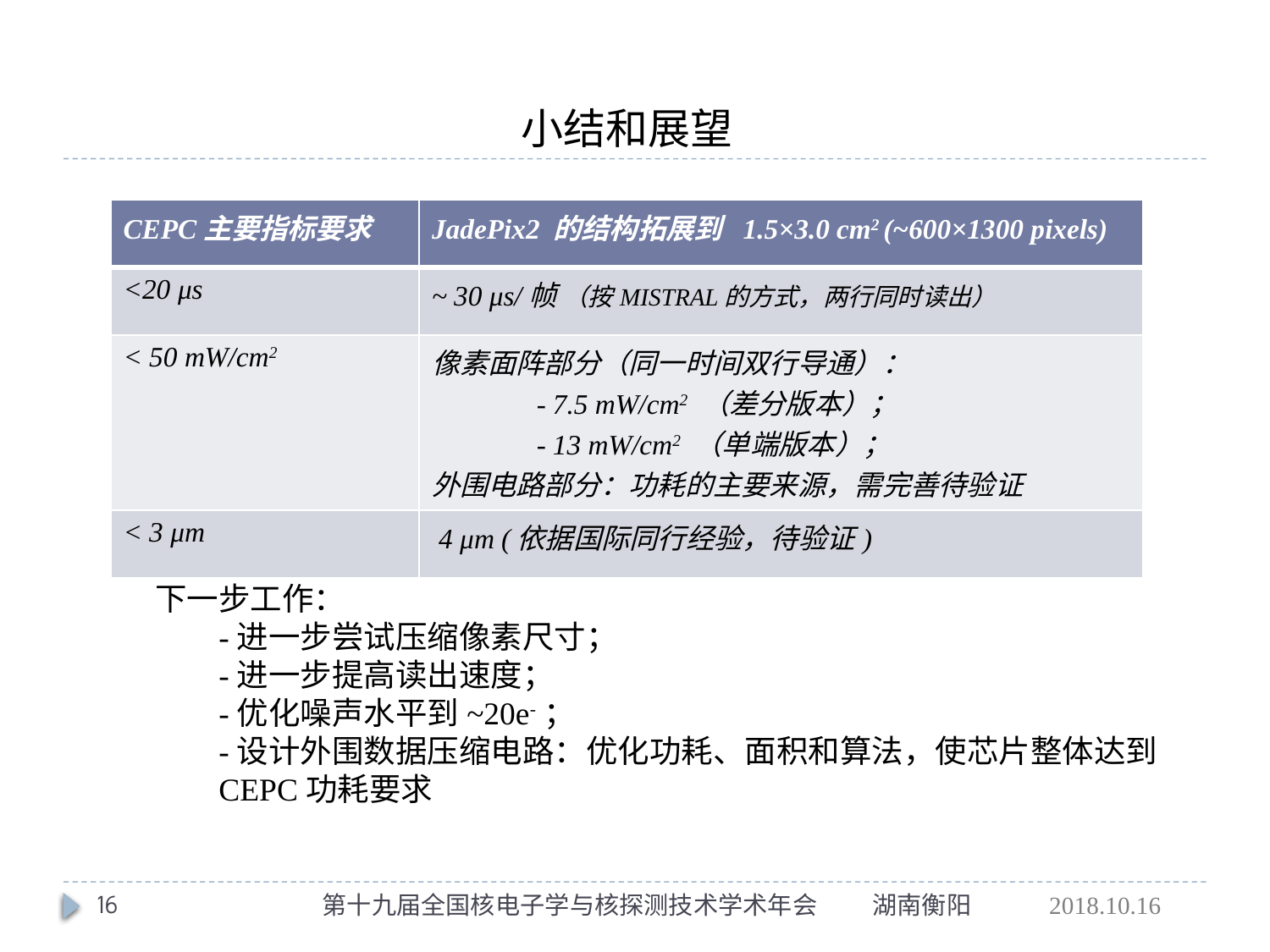

# 小结和展望
| CEPC主要指标要求 | JadePix2 的结构拓展到 1.5×3.0 cm2 (~600×1300 pixels) |
| --- | --- |
| <20 μs | ~ 30 μs/帧 （按MISTRAL的方式，两行同时读出） |
| < 50 mW/cm2 | 像素面阵部分（同一时间双行导通）： - 7.5 mW/cm2 （差分版本）； - 13 mW/cm2 （单端版本）； 外围电路部分：功耗的主要来源，需完善待验证 |
| < 3 μm | 4 μm (依据国际同行经验，待验证) |
下一步工作：
-进一步尝试压缩像素尺寸；
-进一步提高读出速度；
-优化噪声水平到~20e-；
-设计外围数据压缩电路：优化功耗、面积和算法，使芯片整体达到CEPC功耗要求
16
第十九届全国核电子学与核探测技术学术年会          湖南衡阳             2018.10.16